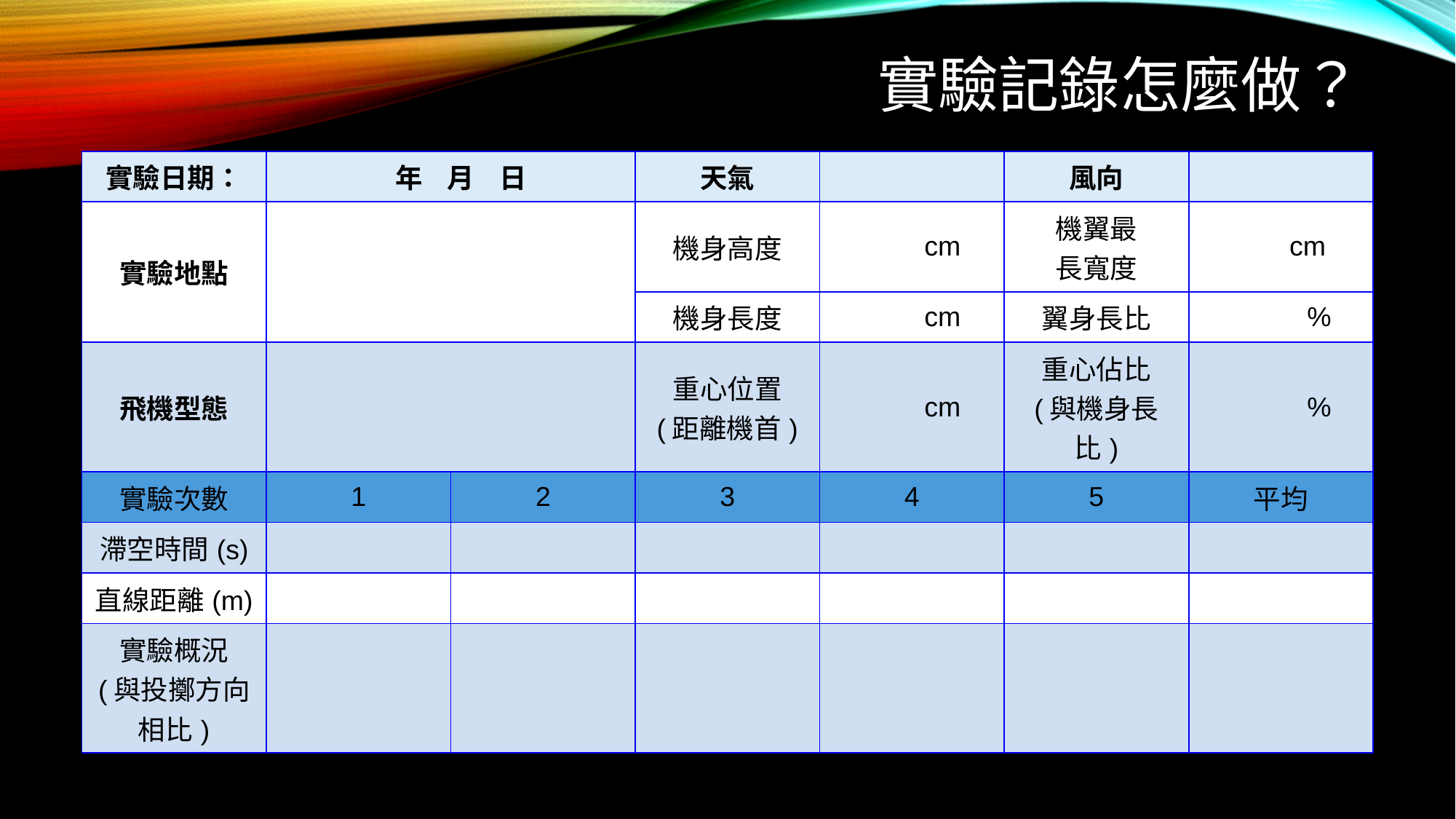

# 實驗記錄怎麼做？
| 實驗日期： | 年 月 日 |  | 天氣 |  | 風向 |  |
| --- | --- | --- | --- | --- | --- | --- |
| 實驗地點 |  |  | 機身高度 | cm | 機翼最 長寬度 | cm |
|  |  |  | 機身長度 | cm | 翼身長比 | % |
| 飛機型態 |  |  | 重心位置 (距離機首) | cm | 重心佔比 (與機身長比) | % |
| 實驗次數 | 1 | 2 | 3 | 4 | 5 | 平均 |
| 滯空時間(s) |  |  |  |  |  |  |
| 直線距離(m) |  |  |  |  |  |  |
| 實驗概況 (與投擲方向相比) |  |  |  |  |  |  |